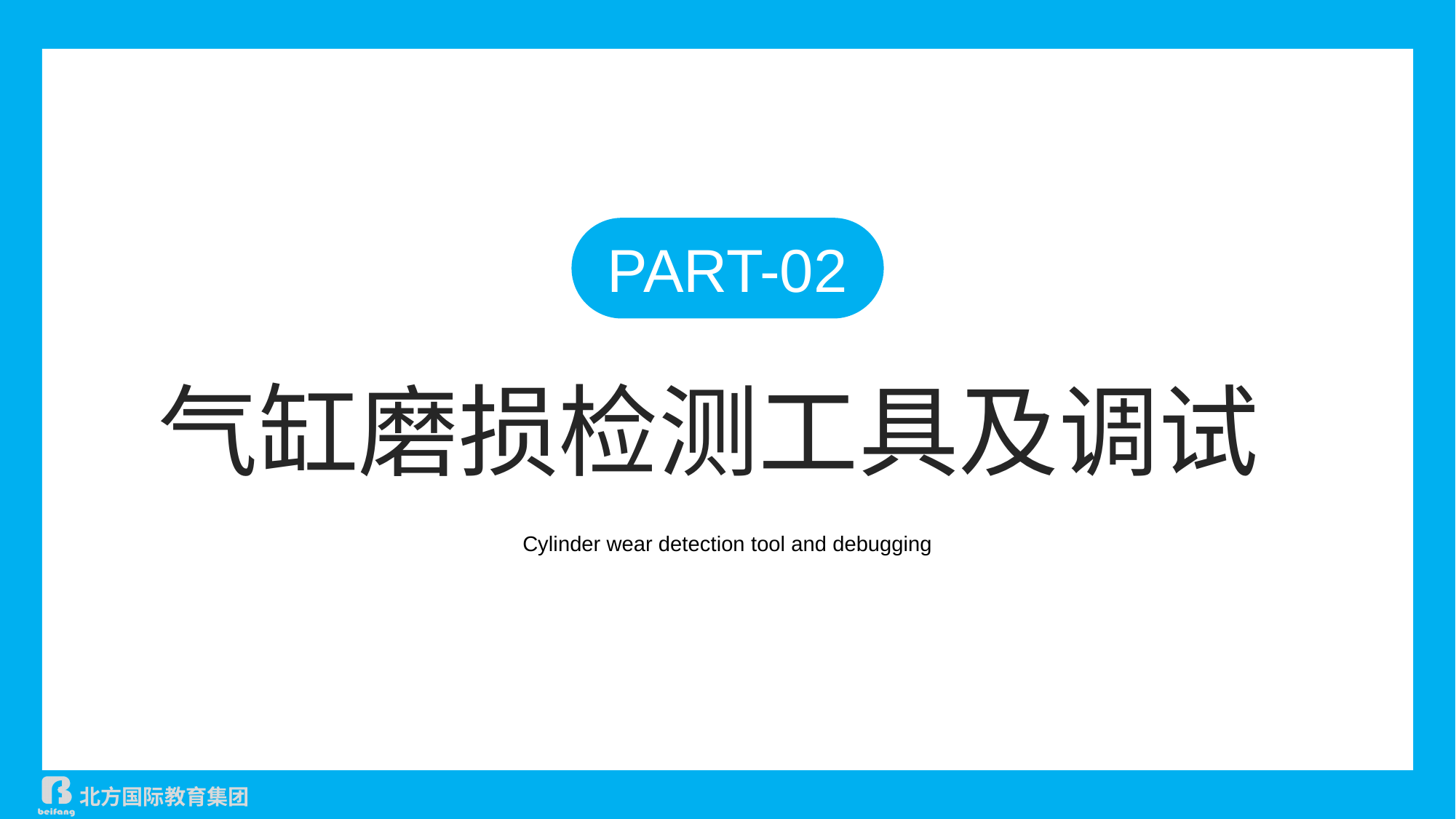

PART-02
气缸磨损检测工具及调试
Cylinder wear detection tool and debugging